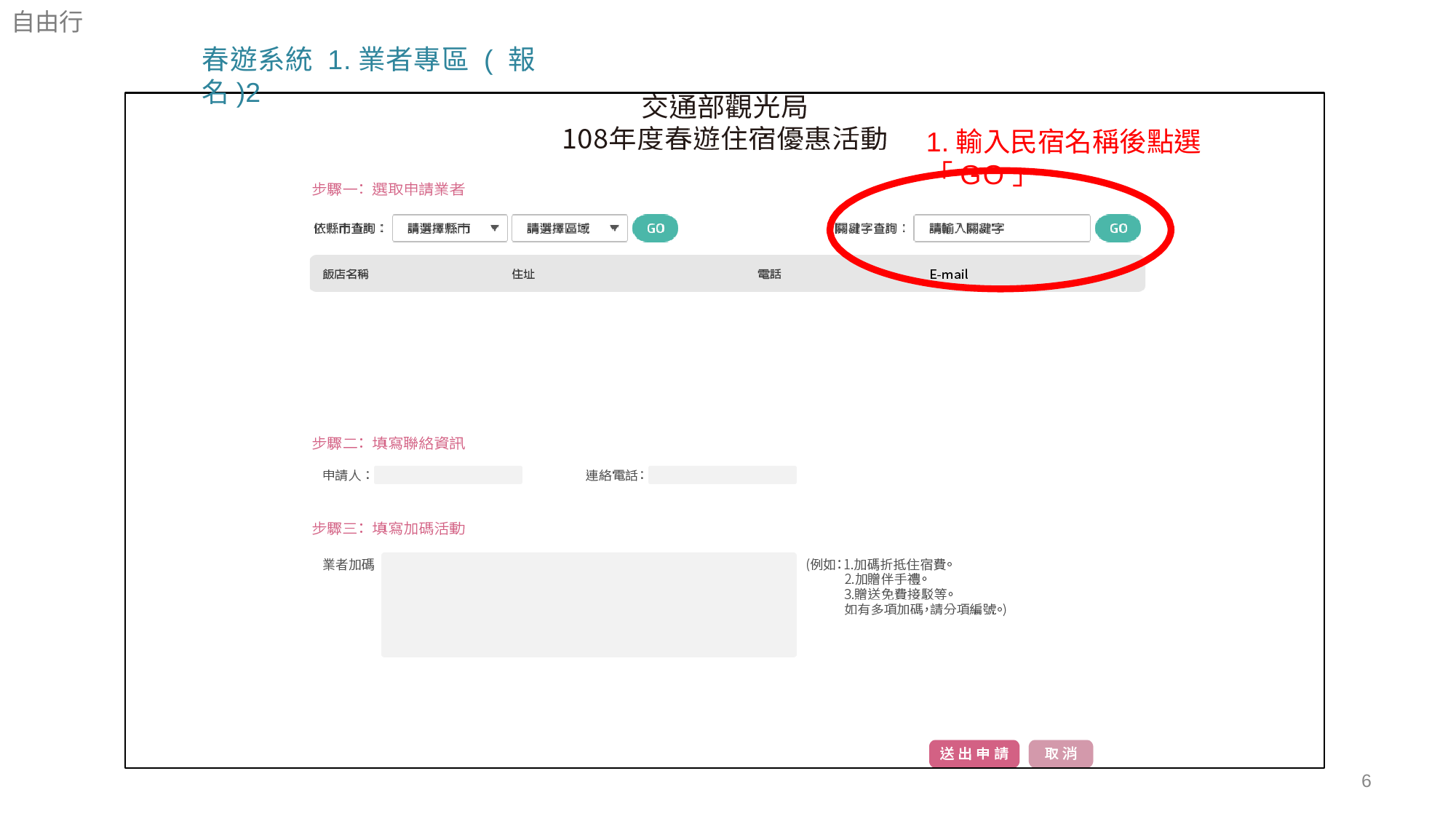

自由行
春遊系統 1.業者專區 ( 報名)2

1.輸入民宿名稱後點選「GO」

6